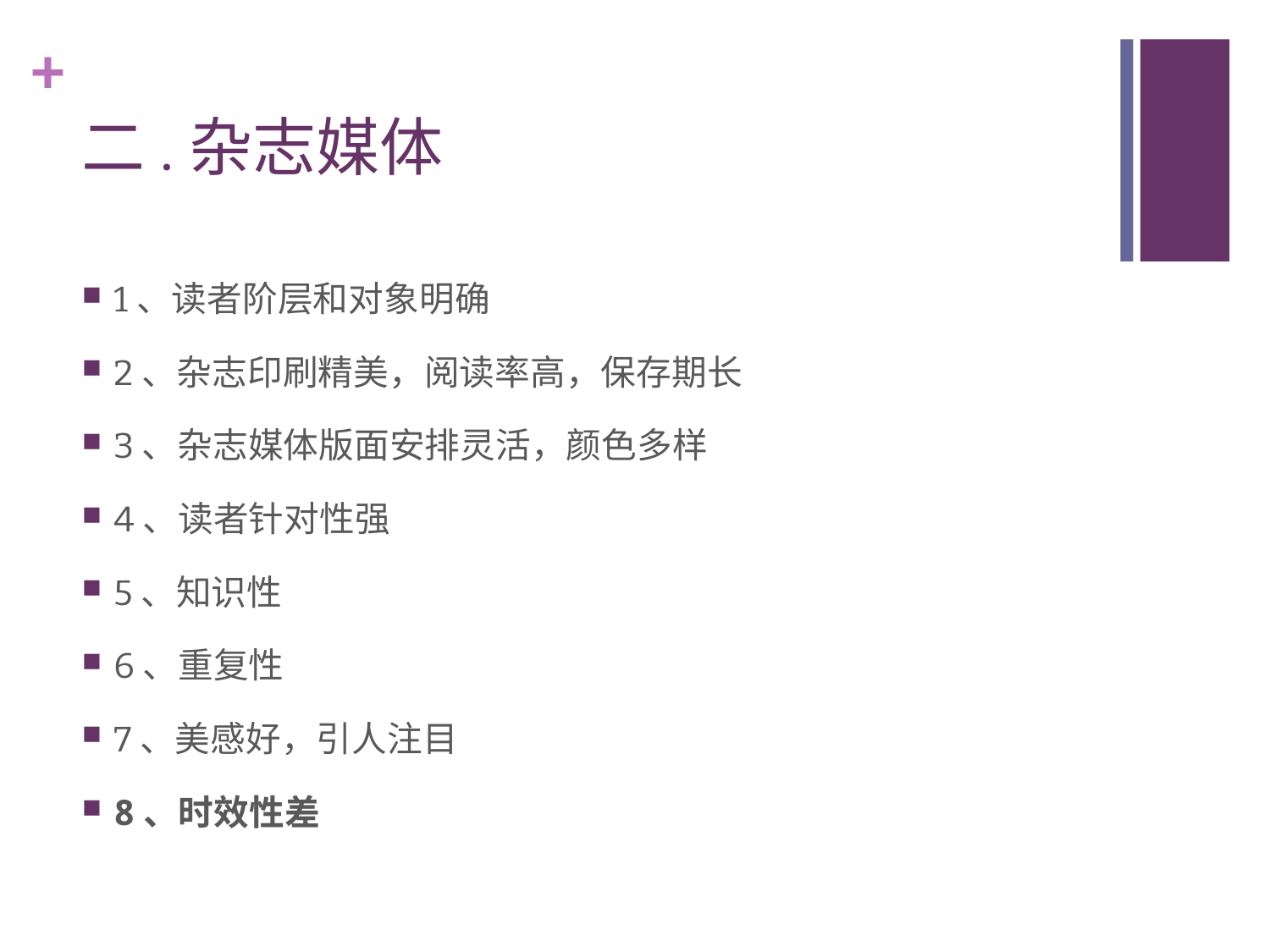

# 二.杂志媒体
1、读者阶层和对象明确
2、杂志印刷精美，阅读率高，保存期长
3、杂志媒体版面安排灵活，颜色多样
4、读者针对性强
5、知识性
6、重复性
7、美感好，引人注目
8、时效性差